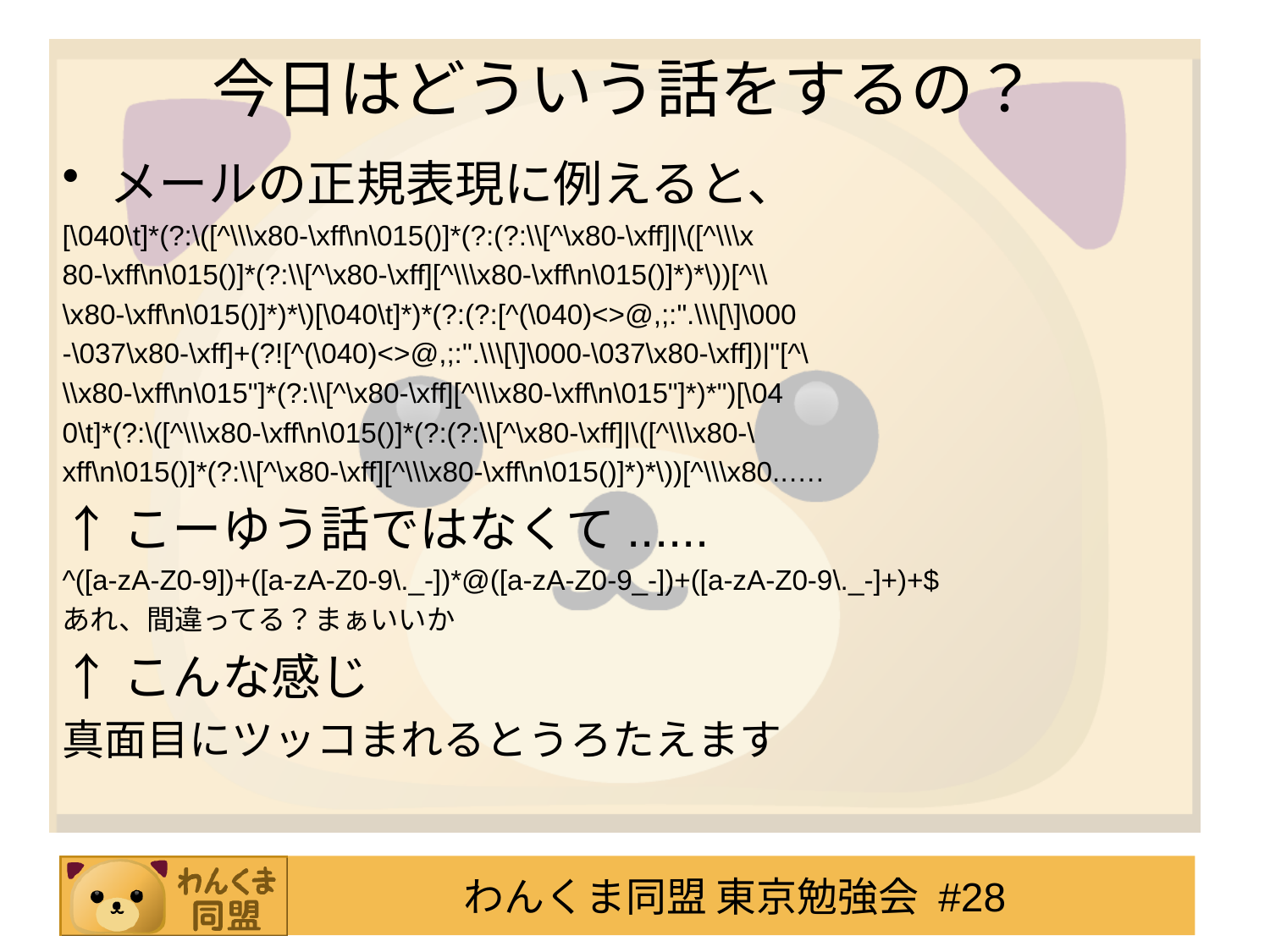

今日はどういう話をするの？
メールの正規表現に例えると、
[\040\t]*(?:\([^\\\x80-\xff\n\015()]*(?:(?:\\[^\x80-\xff]|\([^\\\x
80-\xff\n\015()]*(?:\\[^\x80-\xff][^\\\x80-\xff\n\015()]*)*\))[^\\
\x80-\xff\n\015()]*)*\)[\040\t]*)*(?:(?:[^(\040)<>@,;:".\\\[\]\000
-\037\x80-\xff]+(?![^(\040)<>@,;:".\\\[\]\000-\037\x80-\xff])|"[^\
\\x80-\xff\n\015"]*(?:\\[^\x80-\xff][^\\\x80-\xff\n\015"]*)*")[\04
0\t]*(?:\([^\\\x80-\xff\n\015()]*(?:(?:\\[^\x80-\xff]|\([^\\\x80-\
xff\n\015()]*(?:\\[^\x80-\xff][^\\\x80-\xff\n\015()]*)*\))[^\\\x80..….
↑こーゆう話ではなくて......
^([a-zA-Z0-9])+([a-zA-Z0-9\._-])*@([a-zA-Z0-9_-])+([a-zA-Z0-9\._-]+)+$
あれ、間違ってる？まぁいいか
↑こんな感じ
真面目にツッコまれるとうろたえます